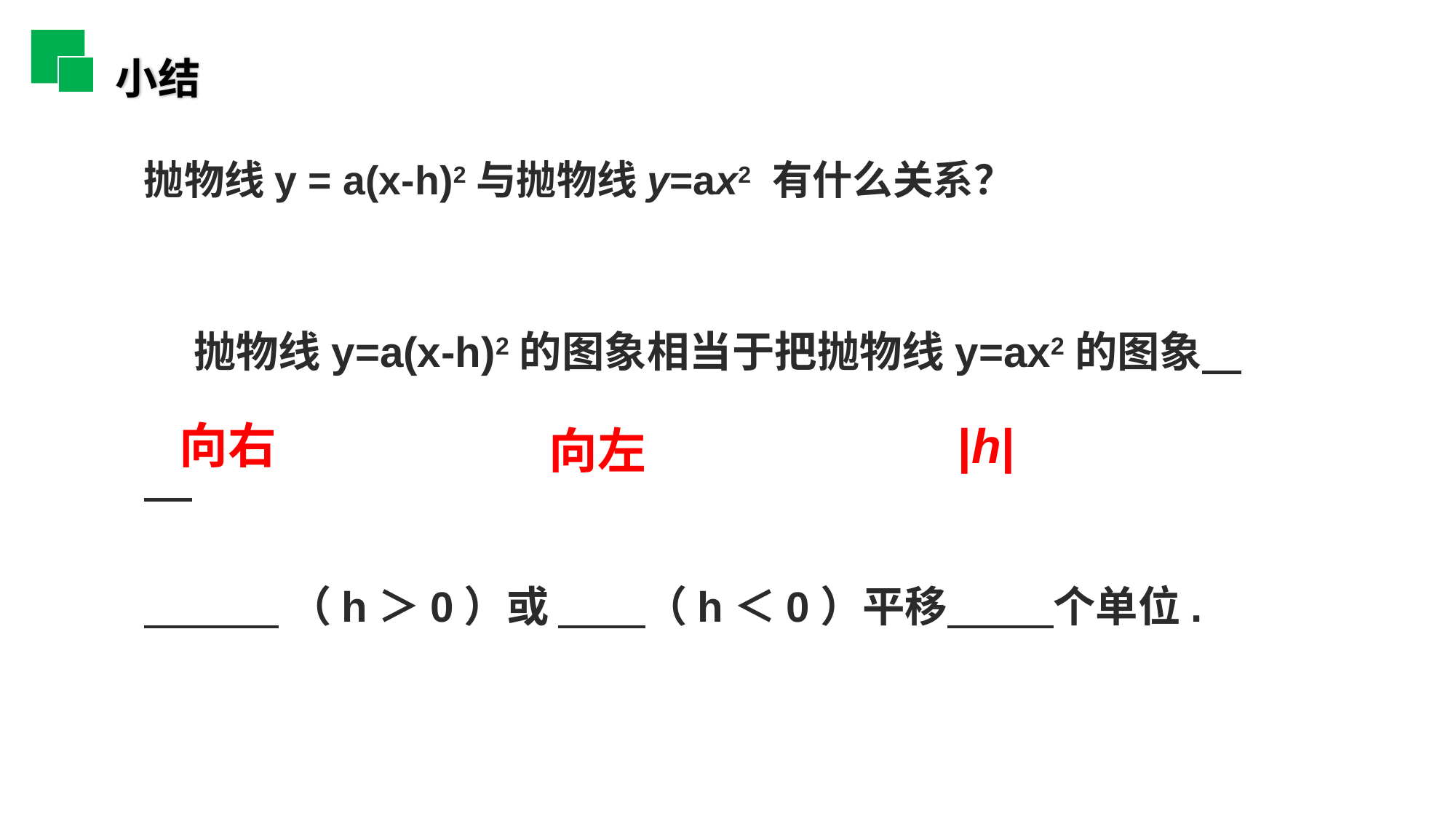

小结
抛物线y = a(x-h)2与抛物线y=ax2 有什么关系？
    抛物线y=a(x-h)2的图象相当于把抛物线y=ax2的图象
              （h＞0）或          （h＜0）平移           个单位.
|h|
向右
向左